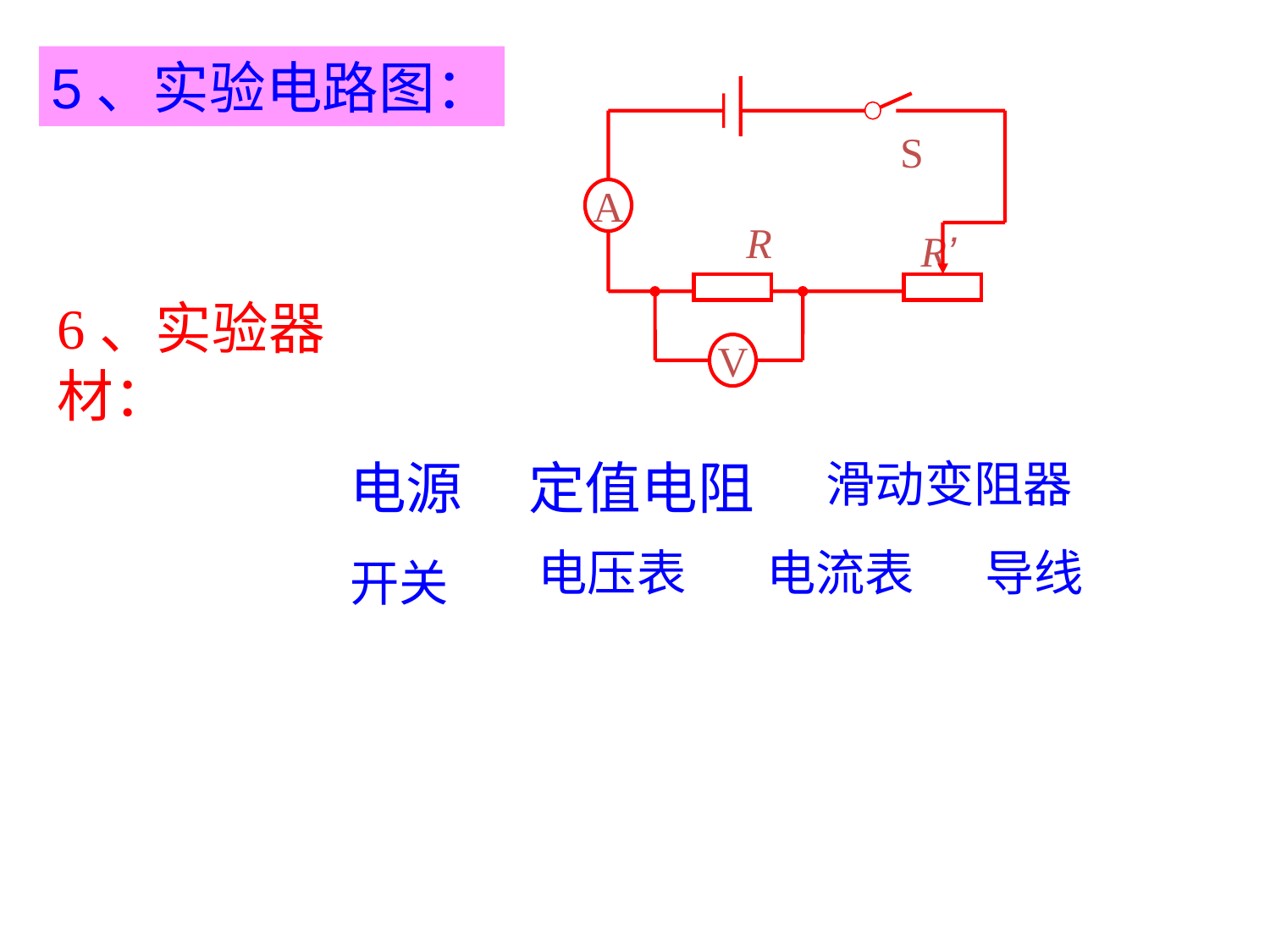

5、实验电路图：

A

V

S
R’
R

6、实验器材：
电源
定值电阻
滑动变阻器
电压表
电流表
导线
开关